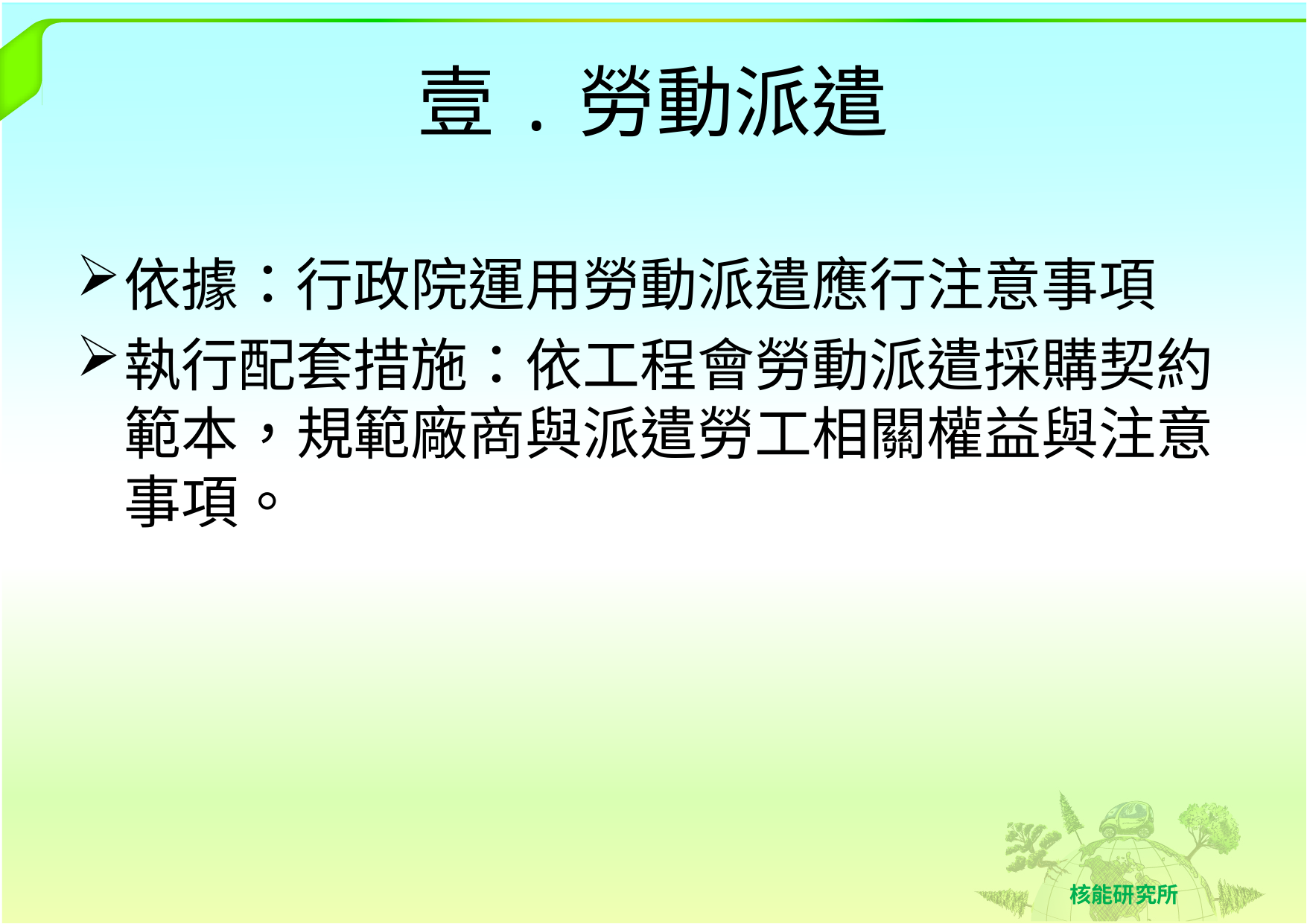

# 壹.勞動派遣
依據：行政院運用勞動派遣應行注意事項
執行配套措施：依工程會勞動派遣採購契約範本，規範廠商與派遣勞工相關權益與注意事項。